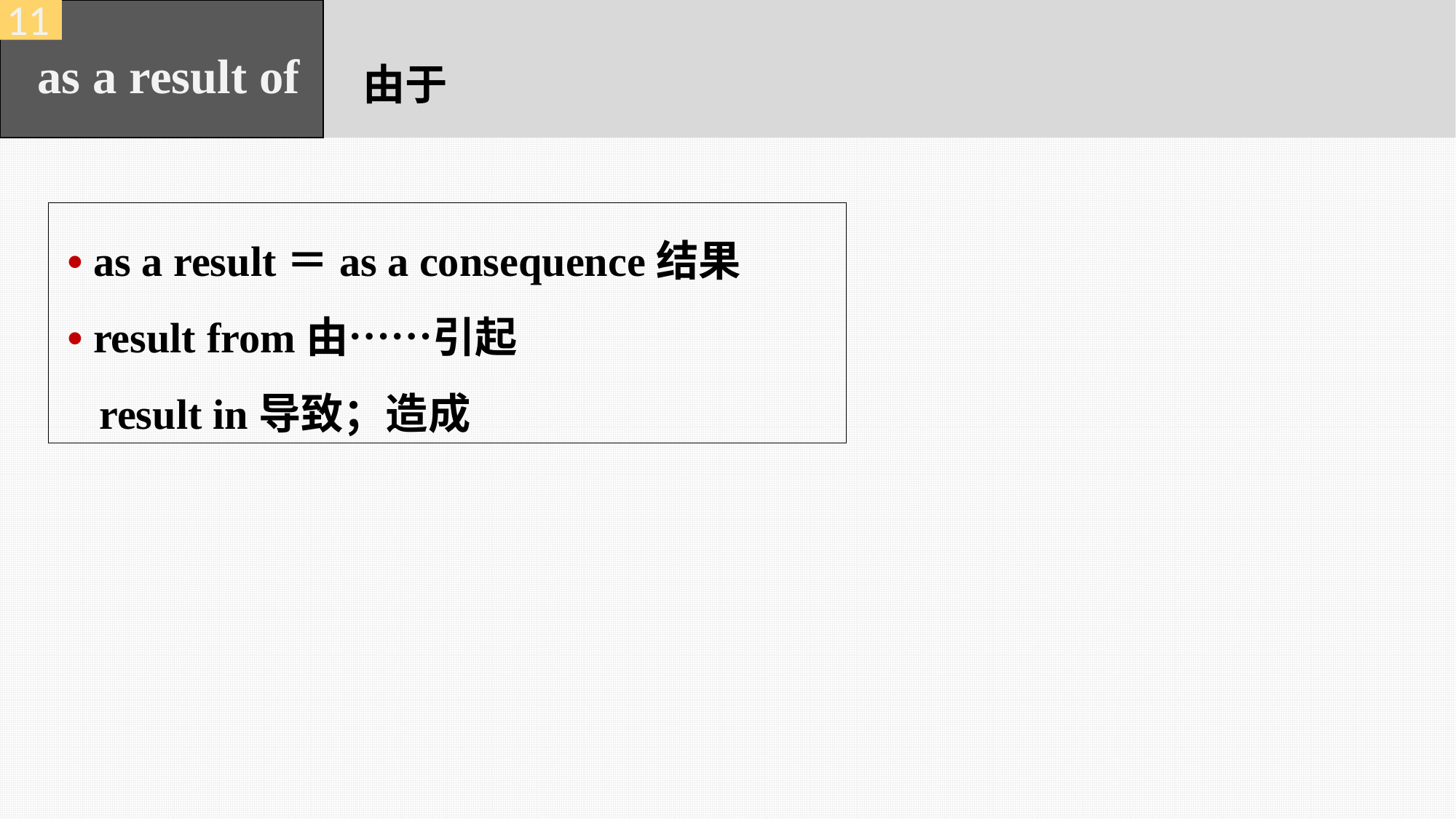

11

as a result of
由于
• as a result＝as a consequence结果
• result from由……引起
   result in导致；造成